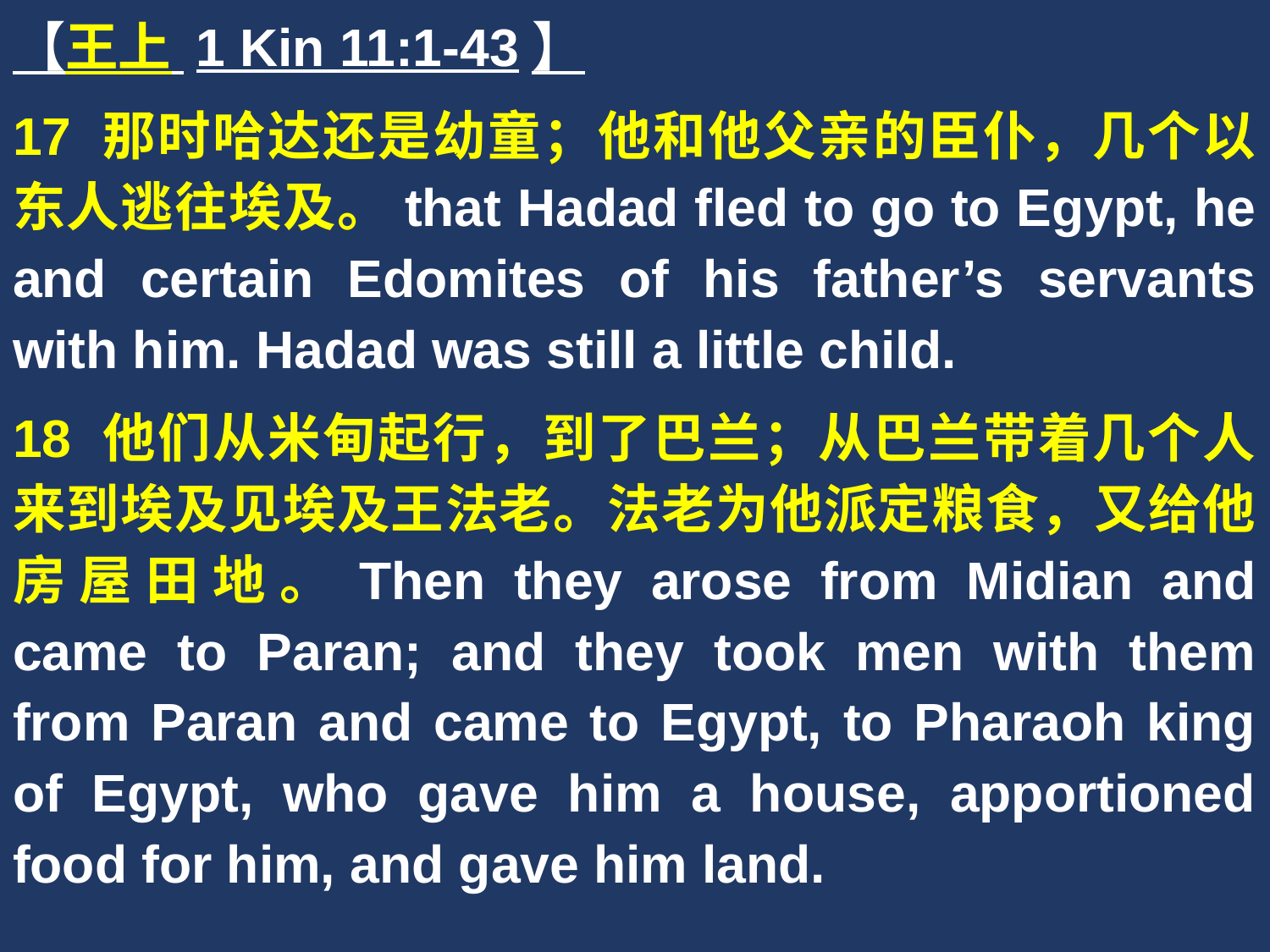

【王上 1 Kin 11:1-43】
17 那时哈达还是幼童；他和他父亲的臣仆，几个以东人逃往埃及。that Hadad fled to go to Egypt, he and certain Edomites of his father’s servants with him. Hadad was still a little child.
18 他们从米甸起行，到了巴兰；从巴兰带着几个人来到埃及见埃及王法老。法老为他派定粮食，又给他房屋田地。Then they arose from Midian and came to Paran; and they took men with them from Paran and came to Egypt, to Pharaoh king of Egypt, who gave him a house, apportioned food for him, and gave him land.